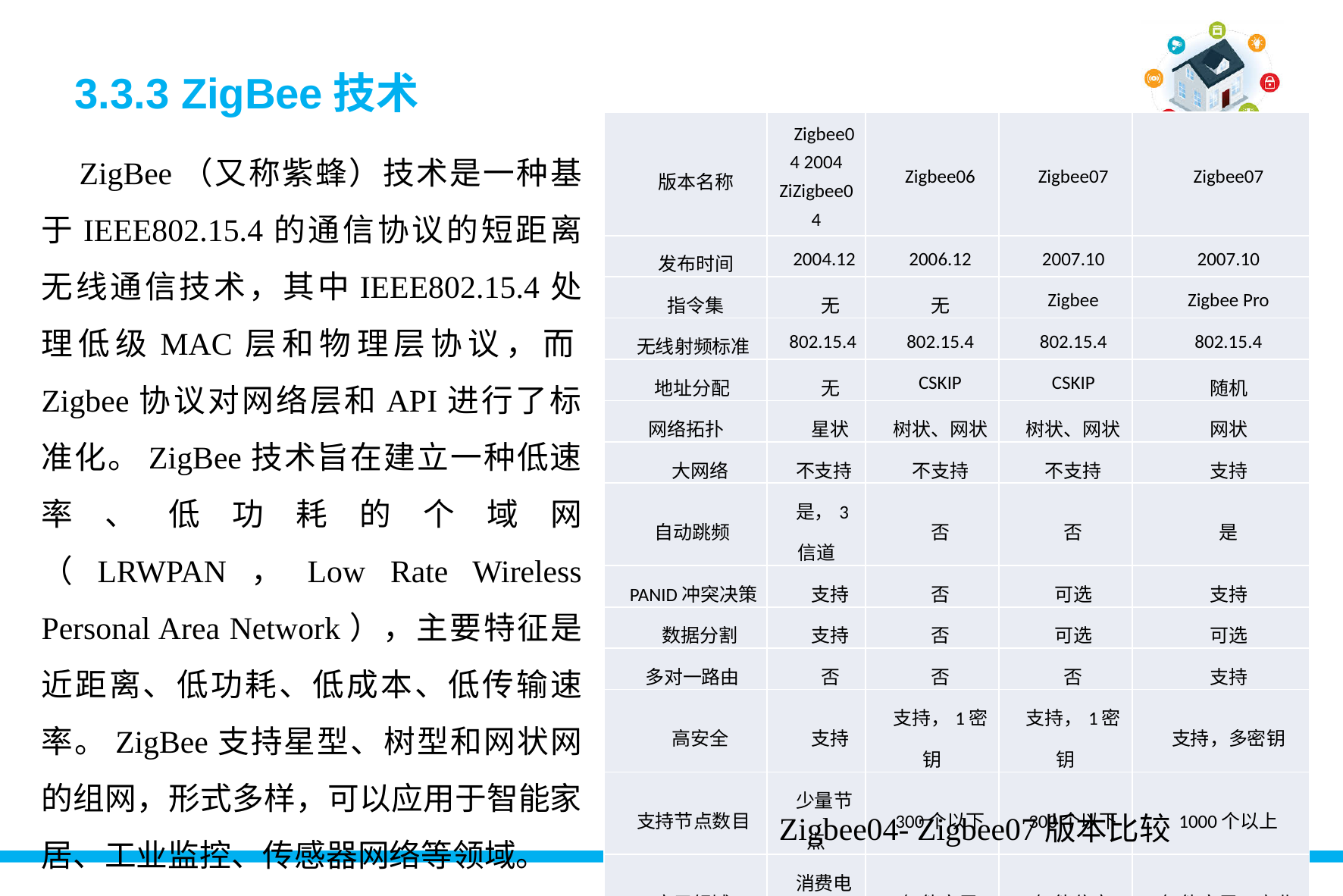

# 3.3.3 ZigBee技术
| 版本名称 | Zigbee04 2004 ZiZigbee04 | Zigbee06 | Zigbee07 | Zigbee07 |
| --- | --- | --- | --- | --- |
| 发布时间 | 2004.12 | 2006.12 | 2007.10 | 2007.10 |
| 指令集 | 无 | 无 | Zigbee | Zigbee Pro |
| 无线射频标准 | 802.15.4 | 802.15.4 | 802.15.4 | 802.15.4 |
| 地址分配 | 无 | CSKIP | CSKIP | 随机 |
| 网络拓扑 | 星状 | 树状、网状 | 树状、网状 | 网状 |
| 大网络 | 不支持 | 不支持 | 不支持 | 支持 |
| 自动跳频 | 是，3信道 | 否 | 否 | 是 |
| PANID冲突决策 | 支持 | 否 | 可选 | 支持 |
| 数据分割 | 支持 | 否 | 可选 | 可选 |
| 多对一路由 | 否 | 否 | 否 | 支持 |
| 高安全 | 支持 | 支持，1密钥 | 支持，1密钥 | 支持，多密钥 |
| 支持节点数目 | 少量节点 | 300个以下 | 300个以下 | 1000个以上 |
| 应用领域 | 消费电子 | 智能家居 | 智能住宅 | 智能家居、商业 |
ZigBee（又称紫蜂）技术是一种基于IEEE802.15.4的通信协议的短距离无线通信技术，其中IEEE802.15.4处理低级MAC层和物理层协议，而Zigbee协议对网络层和API进行了标准化。ZigBee技术旨在建立一种低速率、低功耗的个域网（LRWPAN，Low Rate Wireless Personal Area Network），主要特征是近距离、低功耗、低成本、低传输速率。ZigBee支持星型、树型和网状网的组网，形式多样，可以应用于智能家居、工业监控、传感器网络等领域。
Zigbee04- Zigbee07版本比较
12